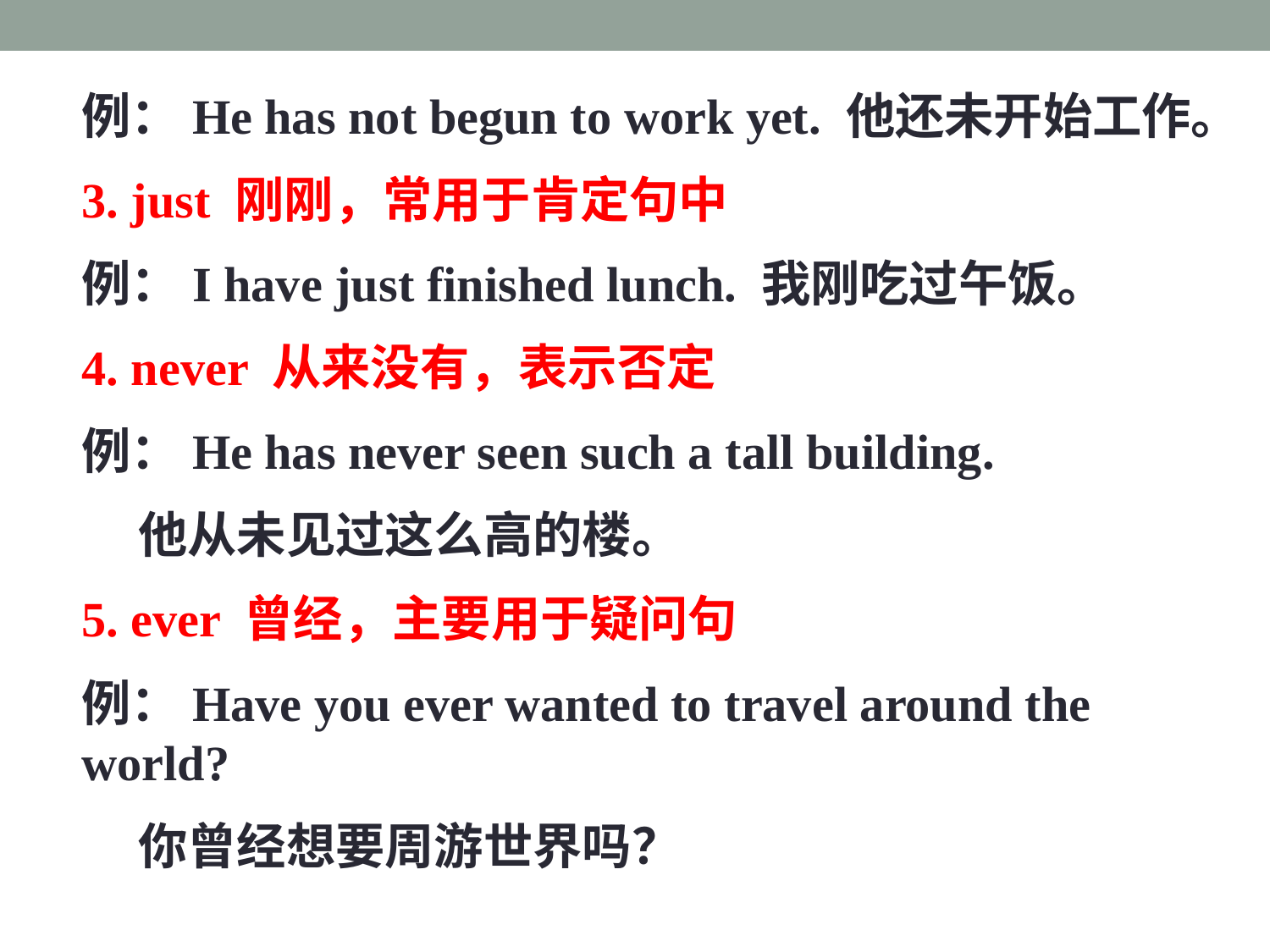

例：He has not begun to work yet. 他还未开始工作。
3. just 刚刚，常用于肯定句中
例：I have just finished lunch. 我刚吃过午饭。
4. never 从来没有，表示否定
例：He has never seen such a tall building.
    他从未见过这么高的楼。
5. ever 曾经，主要用于疑问句
例：Have you ever wanted to travel around the world?
    你曾经想要周游世界吗？